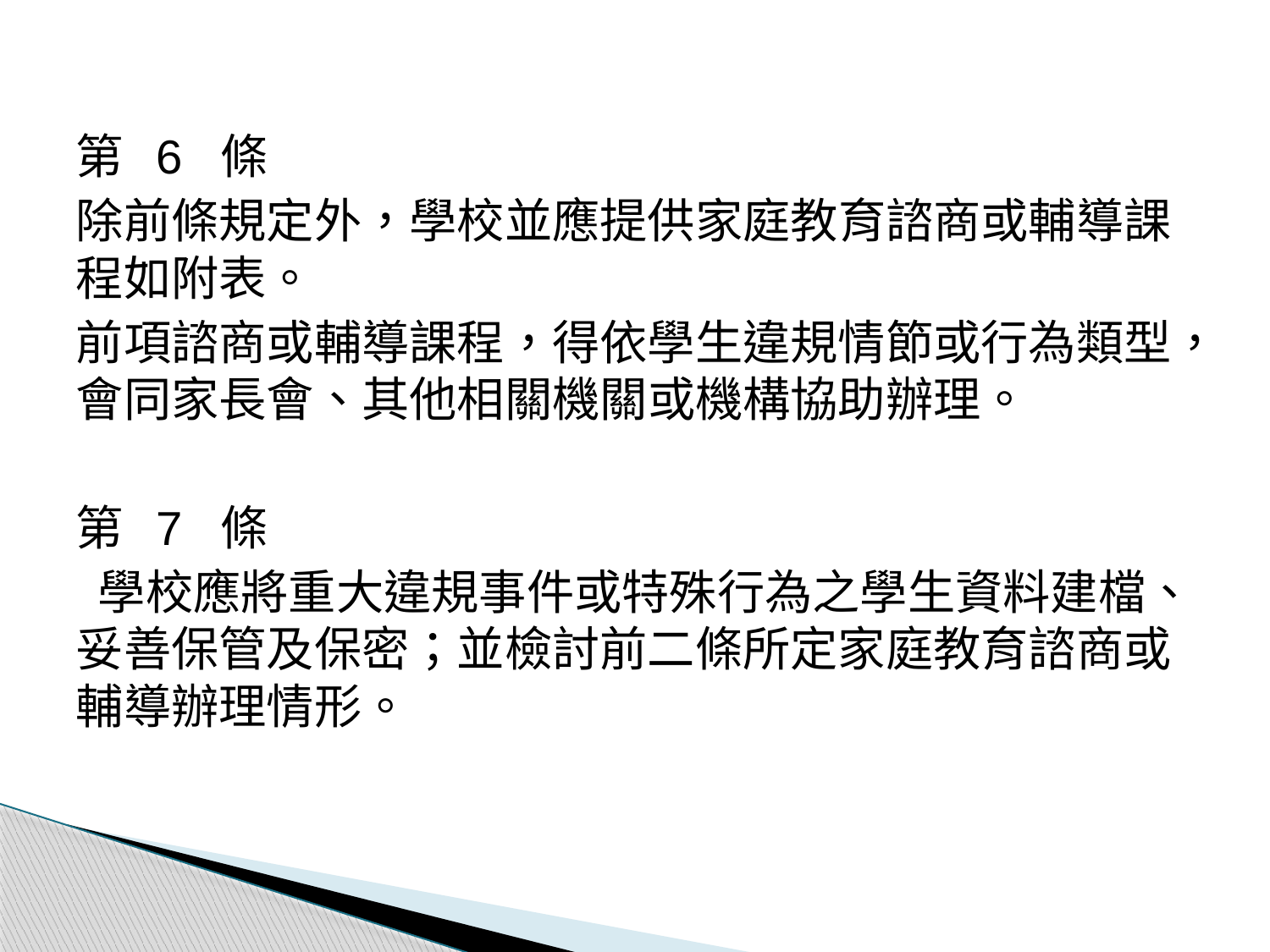

第  6  條
除前條規定外，學校並應提供家庭教育諮商或輔導課程如附表。
前項諮商或輔導課程，得依學生違規情節或行為類型，會同家長會、其他相關機關或機構協助辦理。

第  7  條
 學校應將重大違規事件或特殊行為之學生資料建檔、妥善保管及保密；並檢討前二條所定家庭教育諮商或輔導辦理情形。